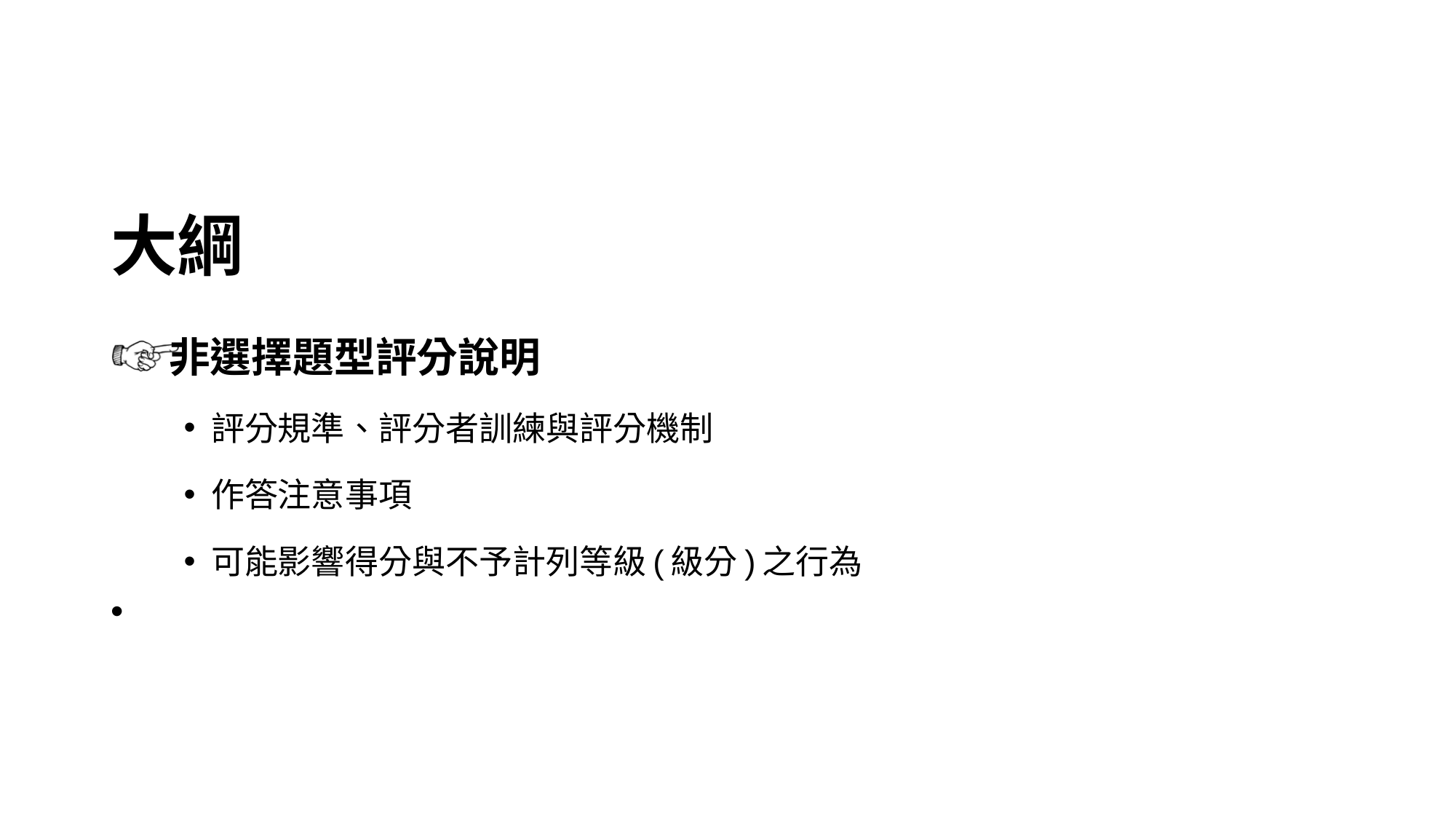

大綱
非選擇題型評分說明
評分規準、評分者訓練與評分機制
作答注意事項
可能影響得分與不予計列等級(級分)之行為